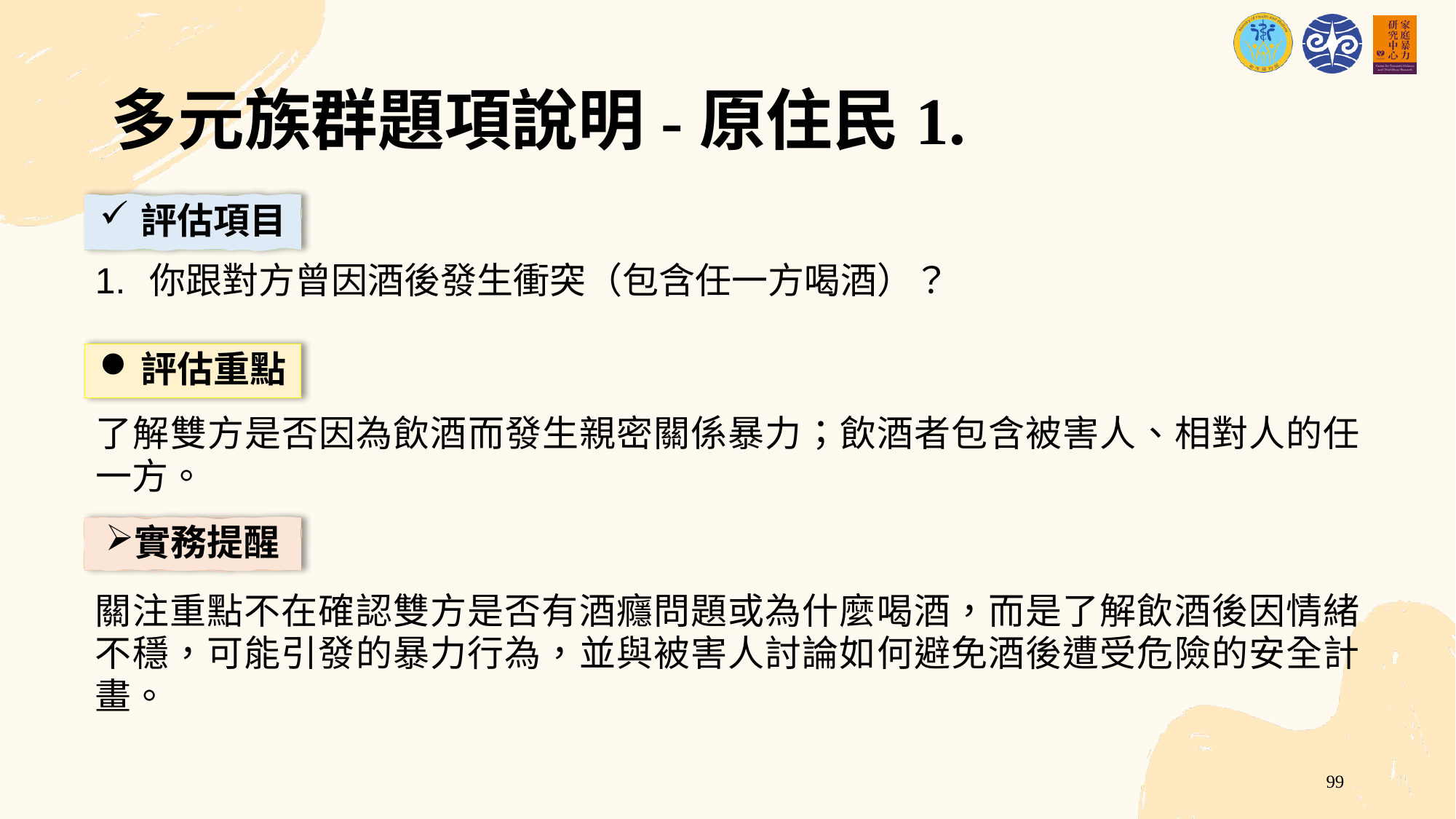

# 多元族群題項說明-原住民1.
評估項目
你跟對方曾因酒後發生衝突（包含任一方喝酒）？
評估重點
了解雙方是否因為飲酒而發生親密關係暴力；飲酒者包含被害人、相對人的任一方。

實務提醒
關注重點不在確認雙方是否有酒癮問題或為什麼喝酒，而是了解飲酒後因情緒不穩，可能引發的暴力行為，並與被害人討論如何避免酒後遭受危險的安全計畫。
99